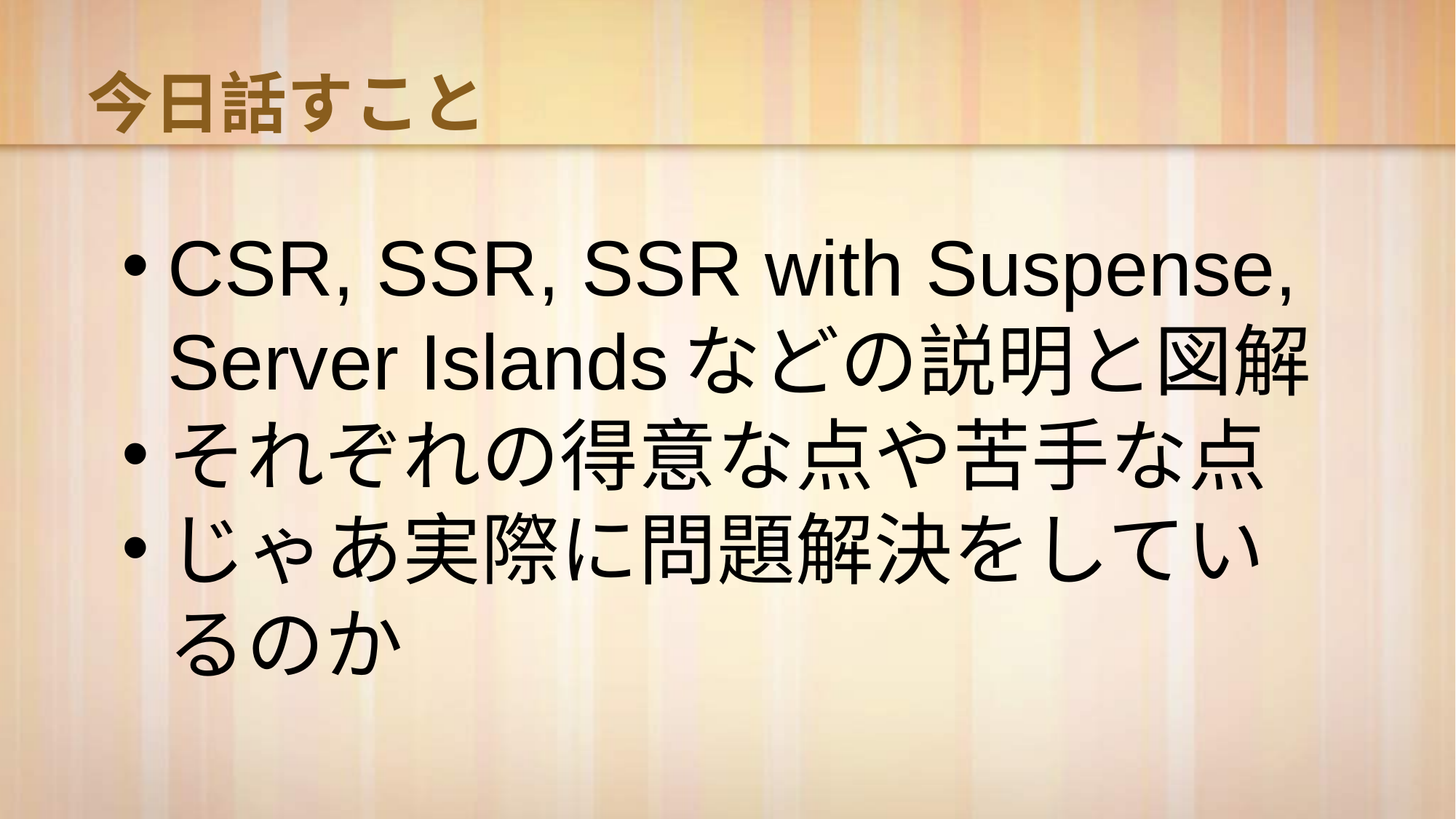

# 今日話すこと
CSR, SSR, SSR with Suspense, Server Islandsなどの説明と図解
それぞれの得意な点や苦手な点
じゃあ実際に問題解決をしているのか